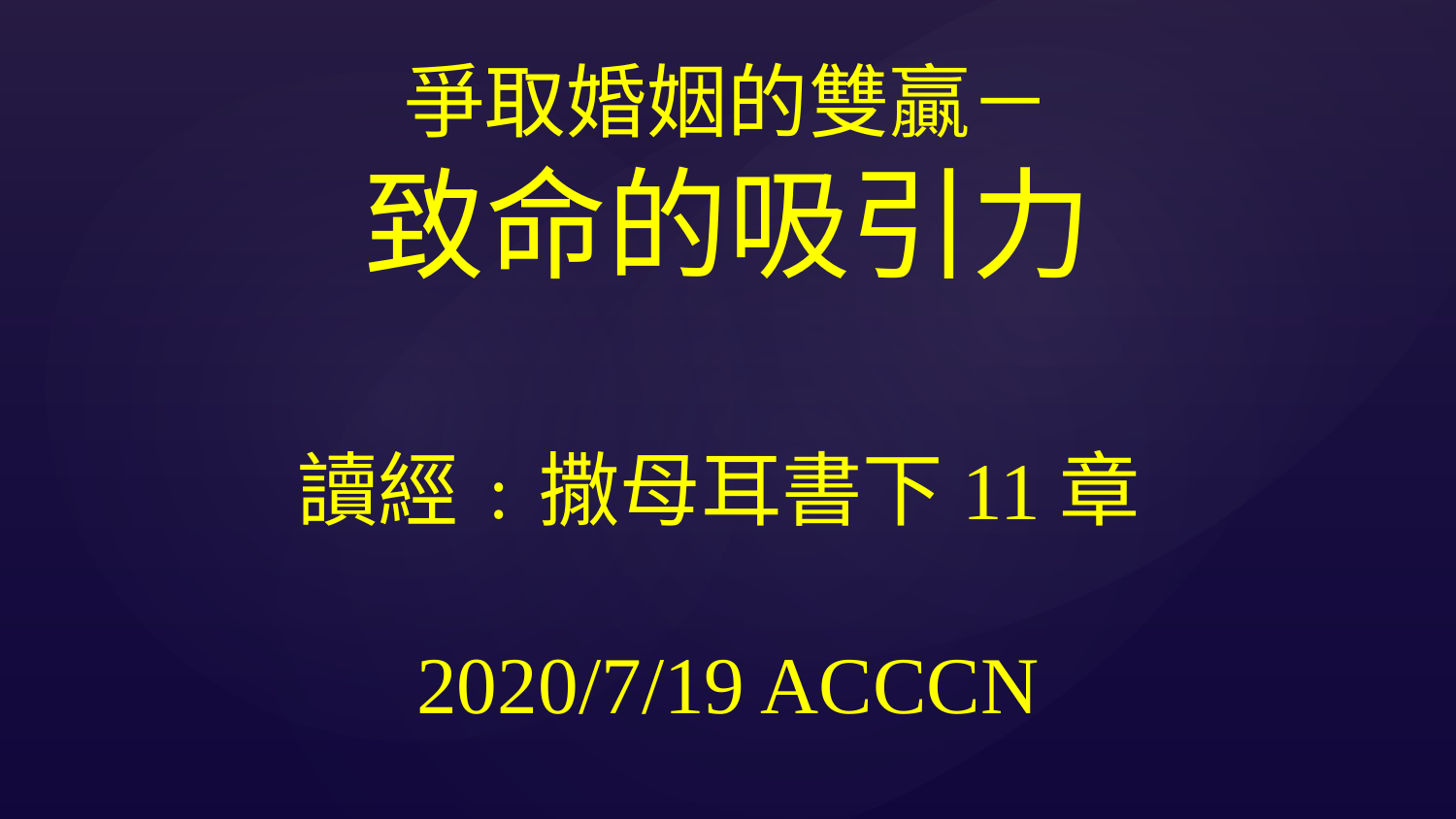

爭取婚姻的雙贏－
致命的吸引力

讀經﹕撒母耳書下11章

2020/7/19 ACCCN

張麟至 牧師